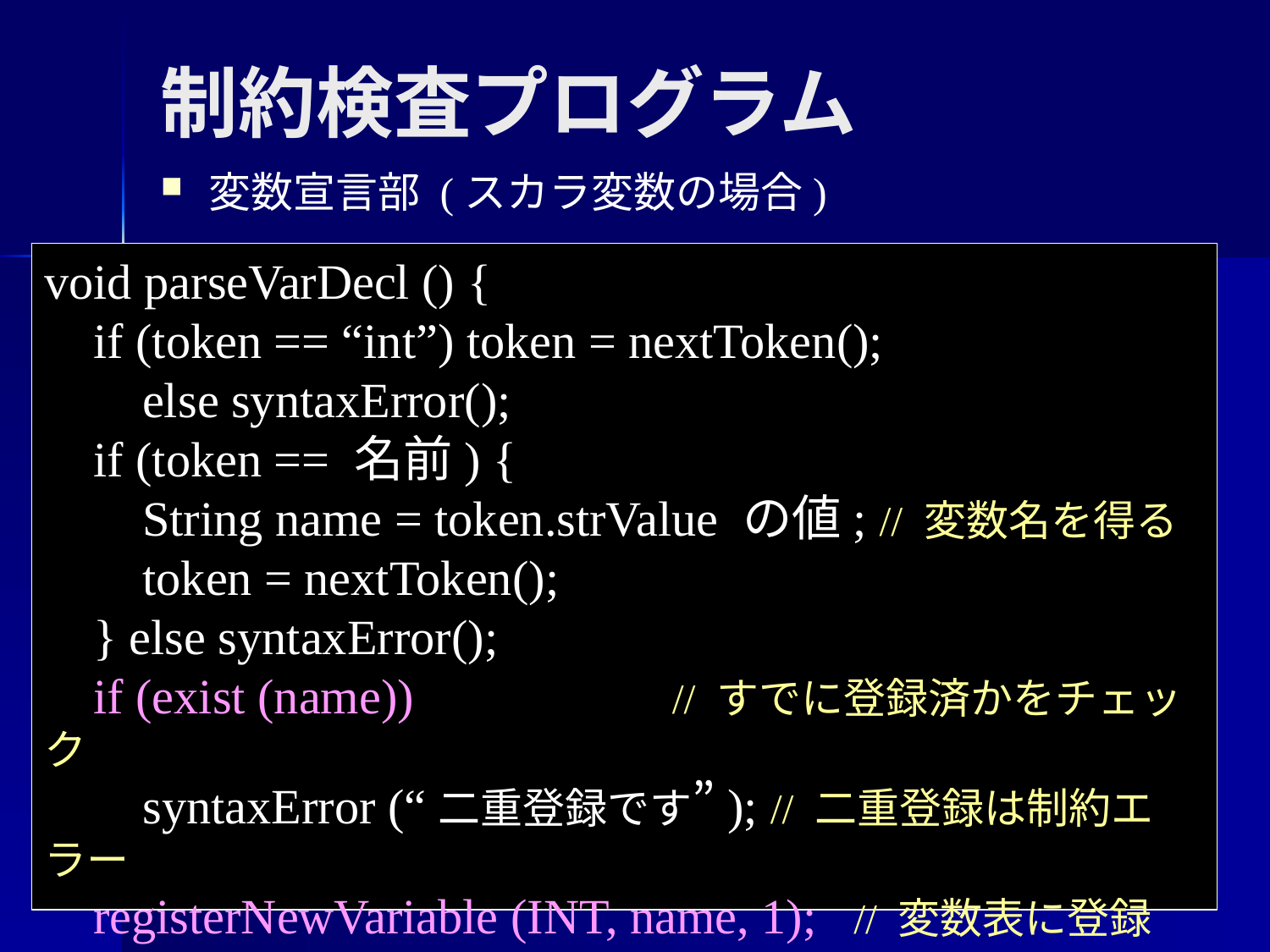

制約検査プログラム
変数宣言部 (スカラ変数の場合)
void parseVarDecl () {
    if (token == “int”) token = nextToken();
        else syntaxError();
    if (token == 名前) {
        String name = token.strValue の値; // 変数名を得る
        token = nextToken();
    } else syntaxError();
    if (exist (name))                     // すでに登録済かをチェック
        syntaxError (“二重登録です”); // 二重登録は制約エラー
    registerNewVariable (INT, name, 1);   // 変数表に登録
         :